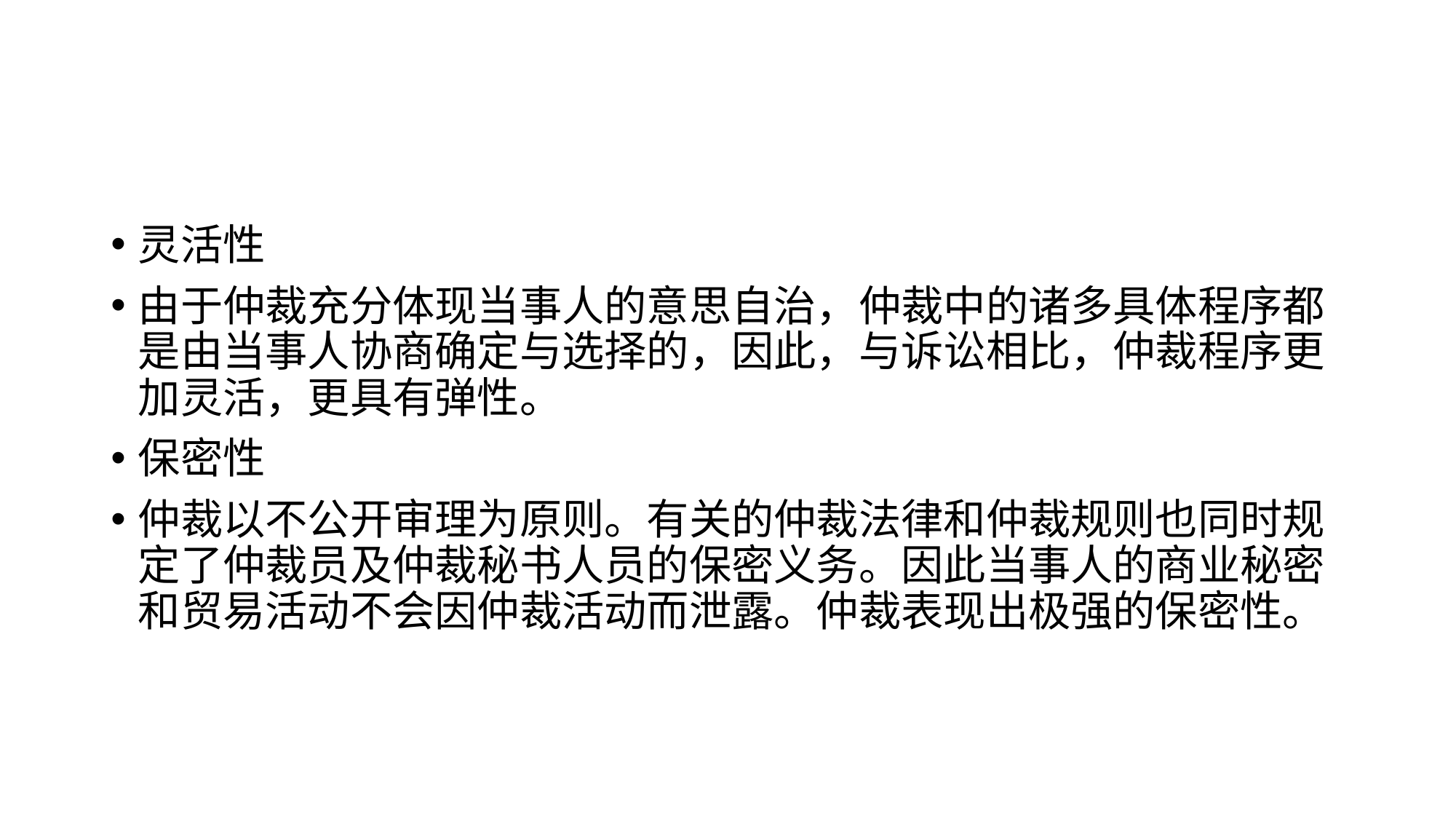

#
灵活性
由于仲裁充分体现当事人的意思自治，仲裁中的诸多具体程序都是由当事人协商确定与选择的，因此，与诉讼相比，仲裁程序更加灵活，更具有弹性。
保密性
仲裁以不公开审理为原则。有关的仲裁法律和仲裁规则也同时规定了仲裁员及仲裁秘书人员的保密义务。因此当事人的商业秘密和贸易活动不会因仲裁活动而泄露。仲裁表现出极强的保密性。